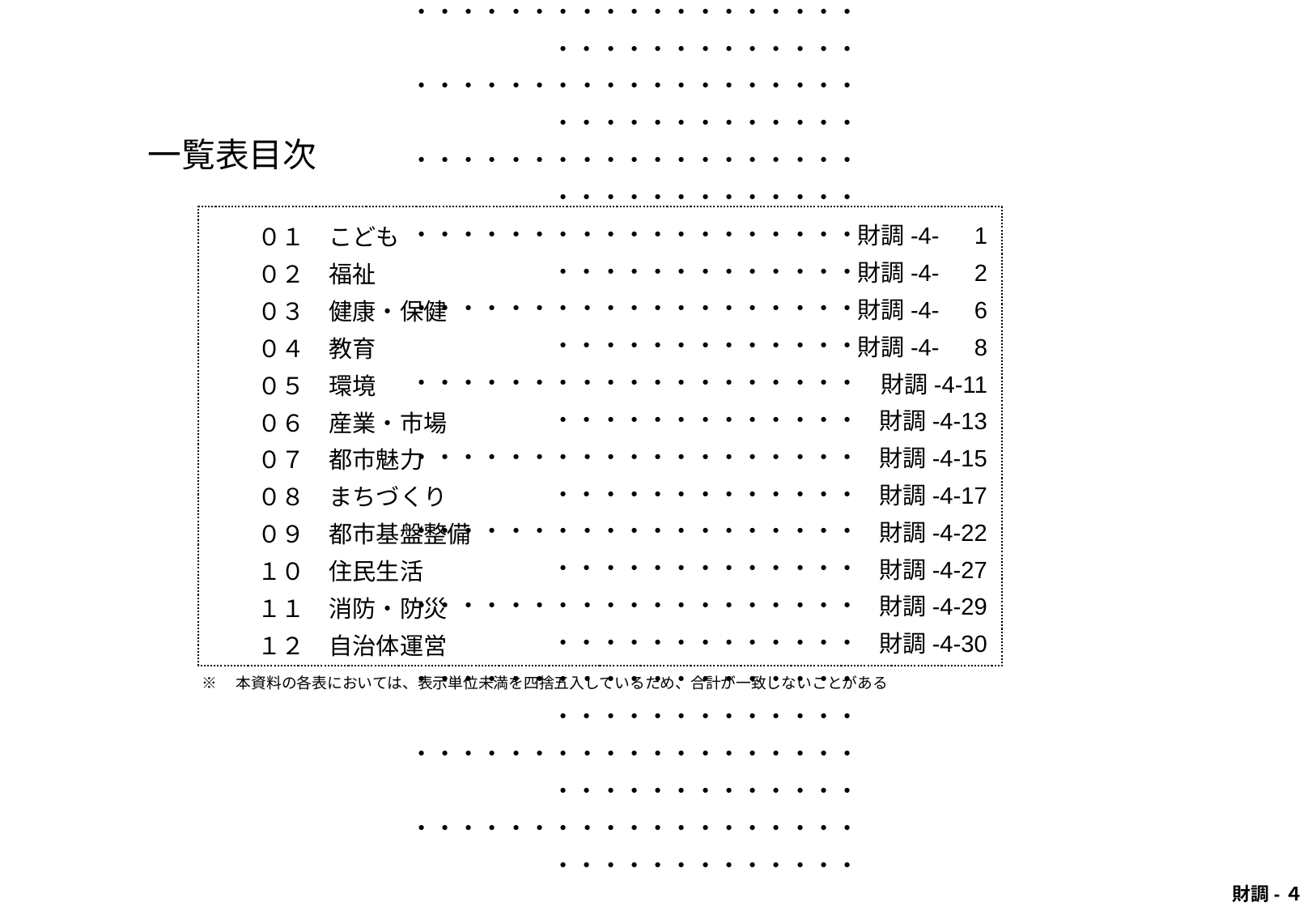

# 一覧表目次
　　０１　こども
　　０２　福祉
　　０３　健康・保健
　　０４　教育
　　０５　環境
　　０６　産業・市場
　　０７　都市魅力
　　０８　まちづくり
　　０９　都市基盤整備
　　１０　住民生活
　　１１　消防・防災
　　１２　自治体運営
・・・・・・・・・・・・・・・・・・・・・・・・・・・・・・・・
・・・・・・・・・・・・・・・・・・・・・・・・・・・・・・・・
・・・・・・・・・・・・・・・・・・・・・・・・・・・・・・・・
・・・・・・・・・・・・・・・・・・・・・・・・・・・・・・・・
・・・・・・・・・・・・・・・・・・・・・・・・・・・・・・・・
・・・・・・・・・・・・・・・・・・・・・・・・・・・・・・・・
・・・・・・・・・・・・・・・・・・・・・・・・・・・・・・・・
・・・・・・・・・・・・・・・・・・・・・・・・・・・・・・・・
・・・・・・・・・・・・・・・・・・・・・・・・・・・・・・・・
・・・・・・・・・・・・・・・・・・・・・・・・・・・・・・・・
・・・・・・・・・・・・・・・・・・・・・・・・・・・・・・・・
・・・・・・・・・・・・・・・・・・・・・・・・・・・・・・・・
財調-4-　1
財調-4-　2
財調-4-　6
財調-4-　8
財調-4-11
財調-4-13
財調-4-15
財調-4-17
財調-4-22
財調-4-27
財調-4-29
財調-4-30
※　本資料の各表においては、表示単位未満を四捨五入しているため、合計が一致しないことがある
 財調-４